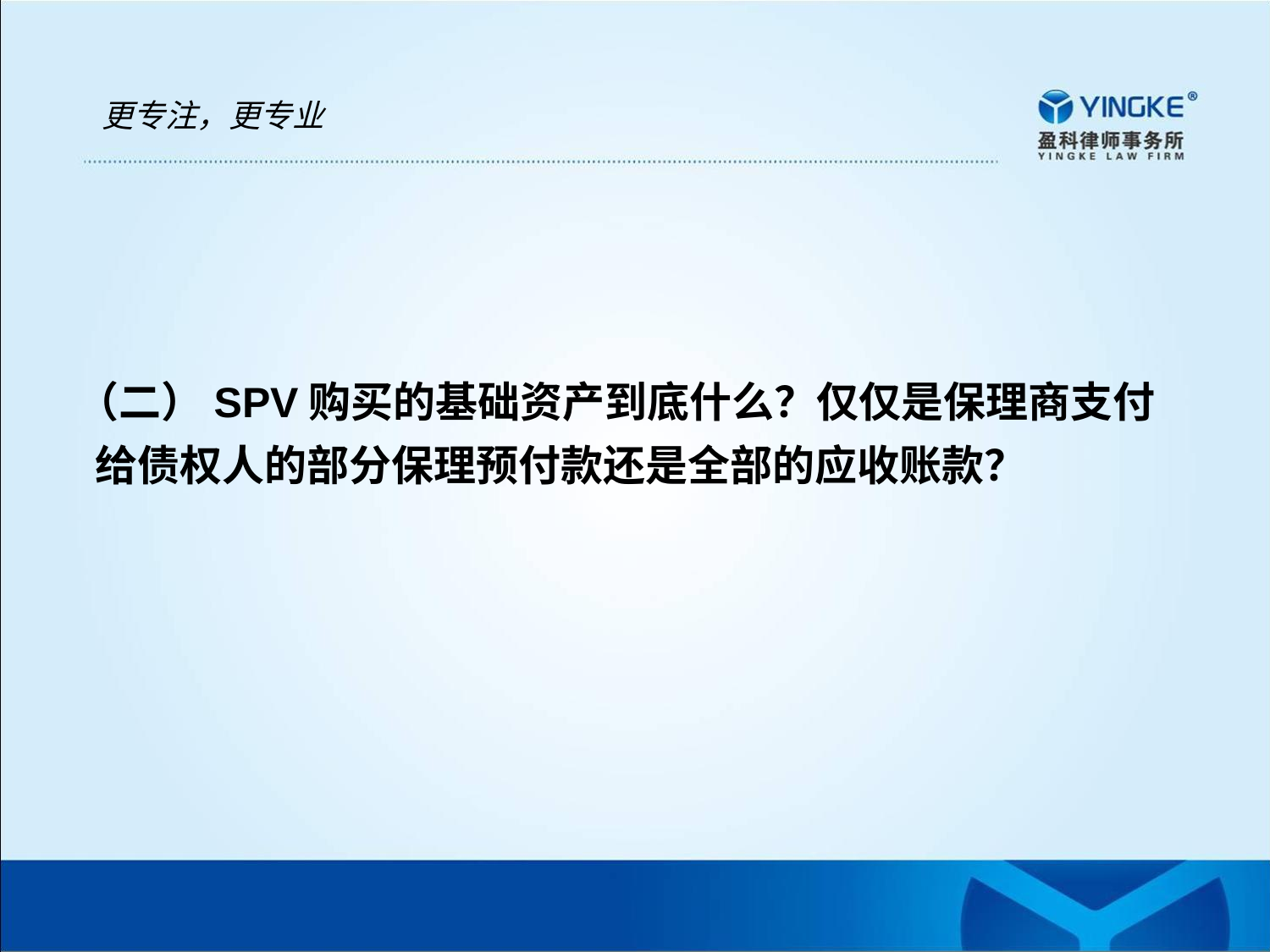

更专注，更专业
  （二）SPV购买的基础资产到底什么？仅仅是保理商支付给债权人的部分保理预付款还是全部的应收账款？